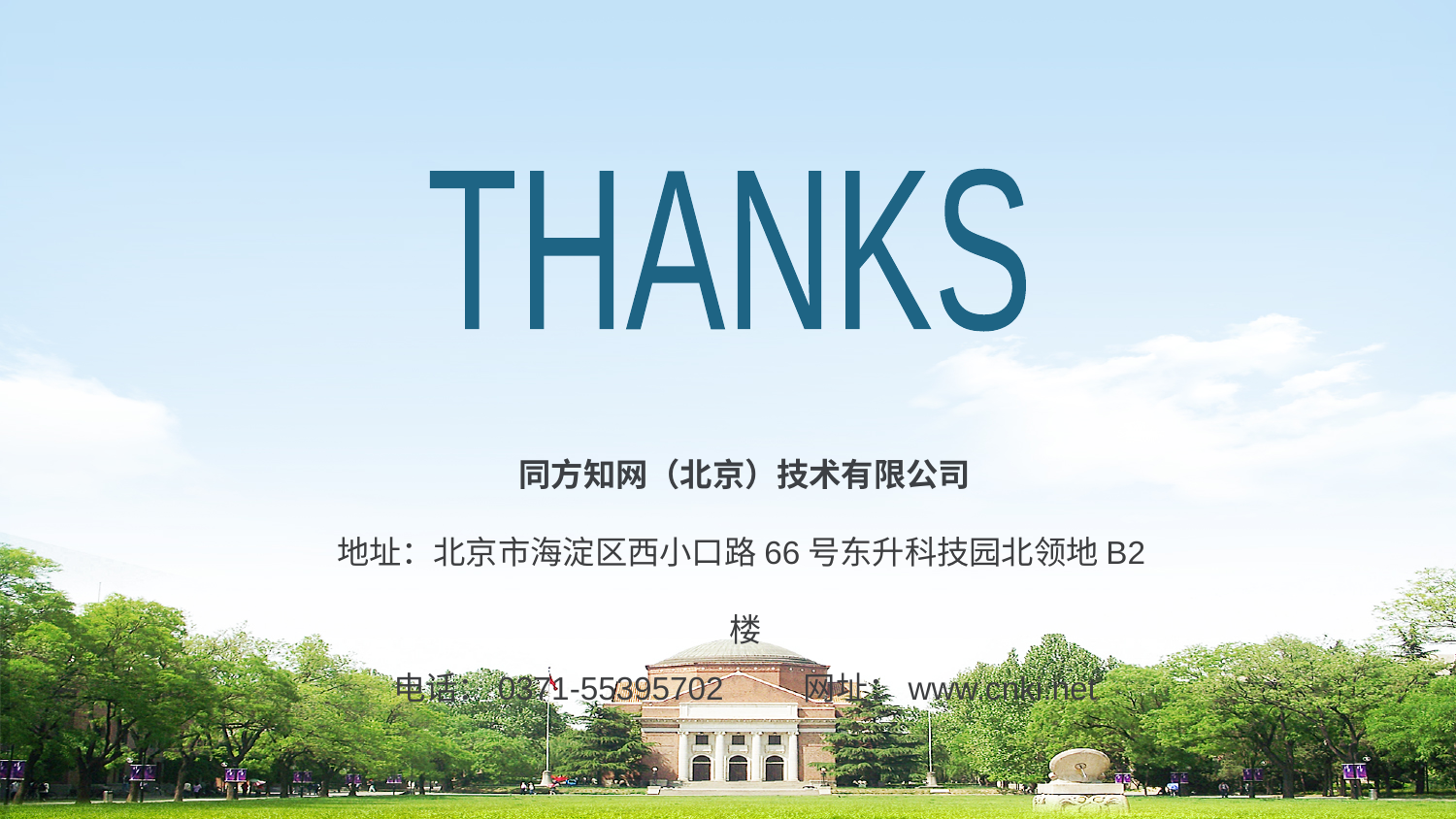

THANKS
同方知网（北京）技术有限公司
地址：北京市海淀区西小口路66号东升科技园北领地B2楼
电话：0371-55395702        网址：www.cnki.net